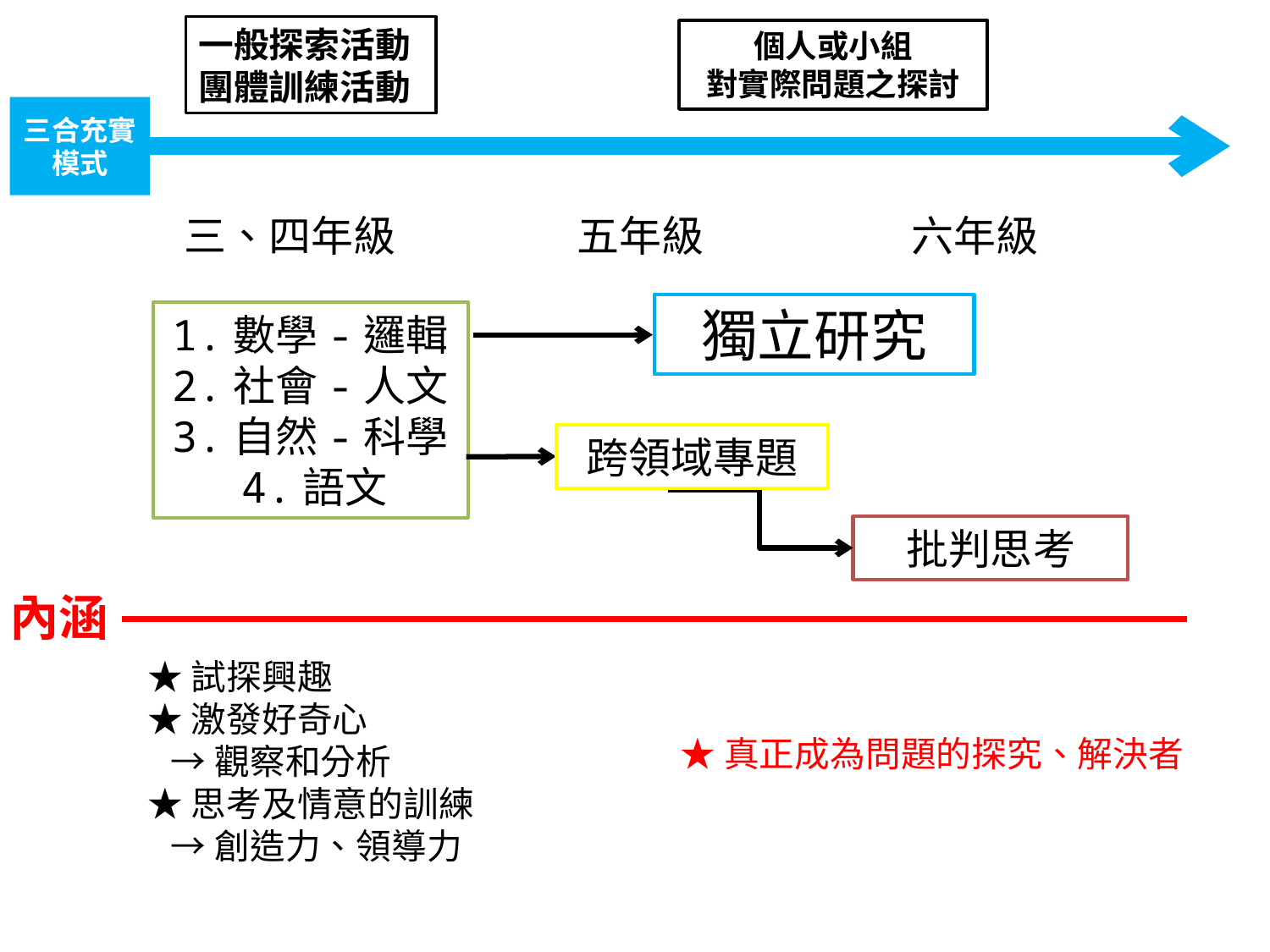

一般探索活動
團體訓練活動
個人或小組
對實際問題之探討
三合充實
模式
五年級
三、四年級
六年級
獨立研究
1.數學-邏輯
2.社會-人文
3.自然-科學
   4.語文
跨領域專題
批判思考
內涵
★試探興趣
★激發好奇心
   →觀察和分析
★思考及情意的訓練
   →創造力、領導力
★真正成為問題的探究、解決者